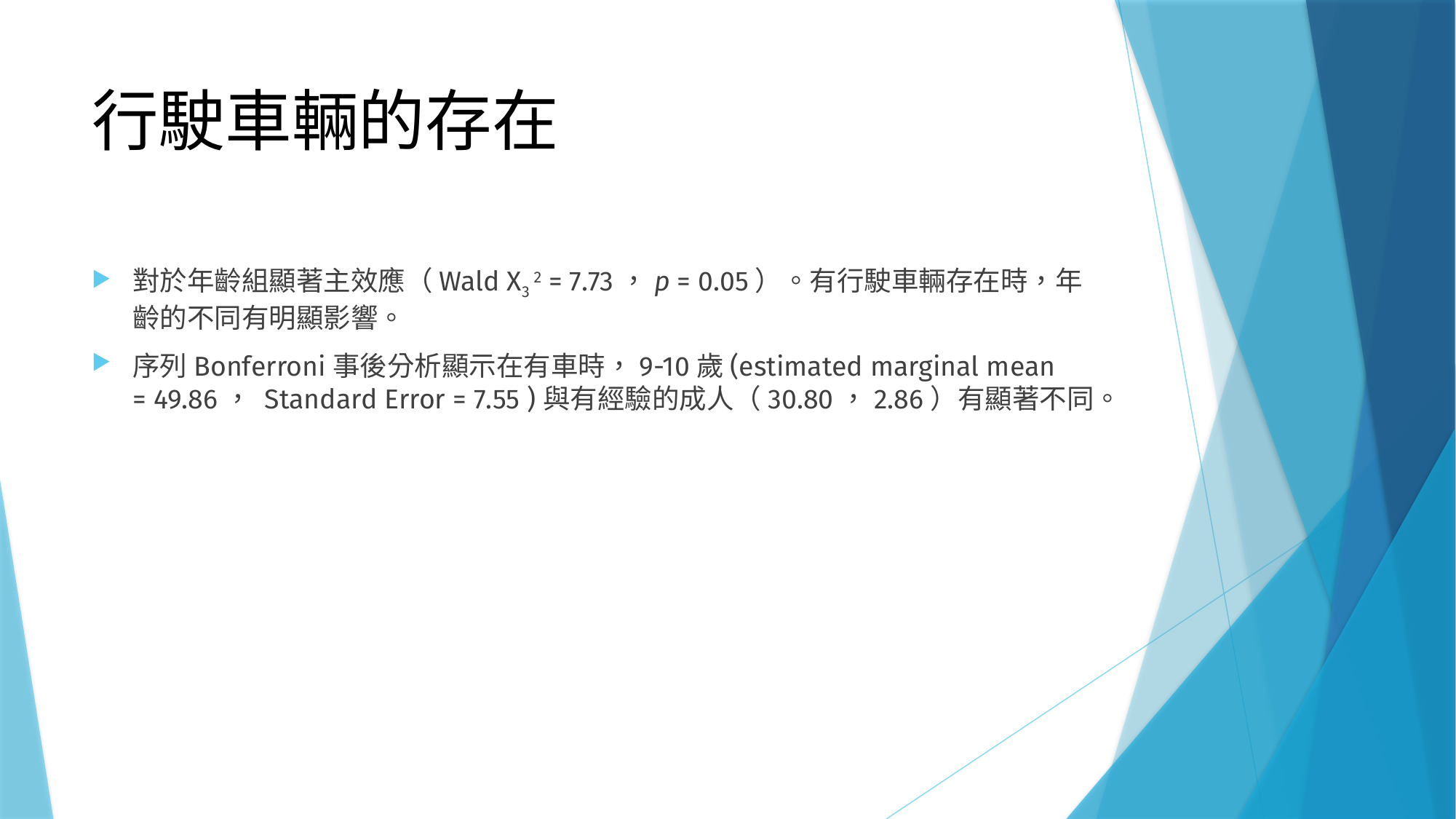

# 行駛車輛的存在
對於年齡組顯著主效應（Wald X3 2 = 7.73，p = 0.05）。有行駛車輛存在時，年齡的不同有明顯影響。
序列Bonferroni事後分析顯示在有車時，9-10歲(estimated marginal mean = 49.86， Standard Error = 7.55 )與有經驗的成人（30.80，2.86）有顯著不同。